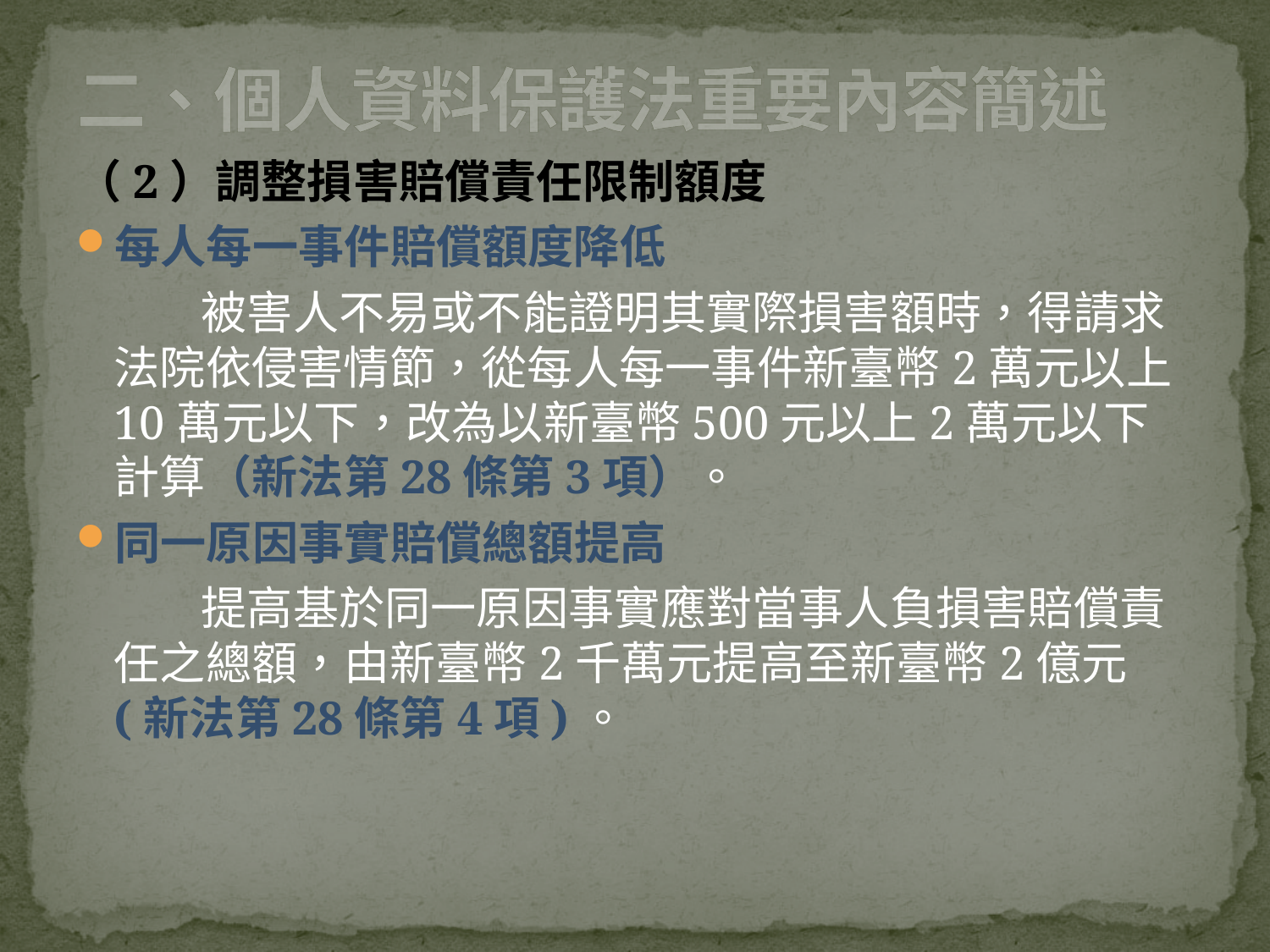

# 二、個人資料保護法重要內容簡述
（2）調整損害賠償責任限制額度
每人每一事件賠償額度降低
           被害人不易或不能證明其實際損害額時，得請求法院依侵害情節，從每人每一事件新臺幣2萬元以上10萬元以下，改為以新臺幣500元以上2萬元以下計算（新法第28條第3項）。
同一原因事實賠償總額提高
           提高基於同一原因事實應對當事人負損害賠償責任之總額，由新臺幣2千萬元提高至新臺幣2億元(新法第28條第4項)。